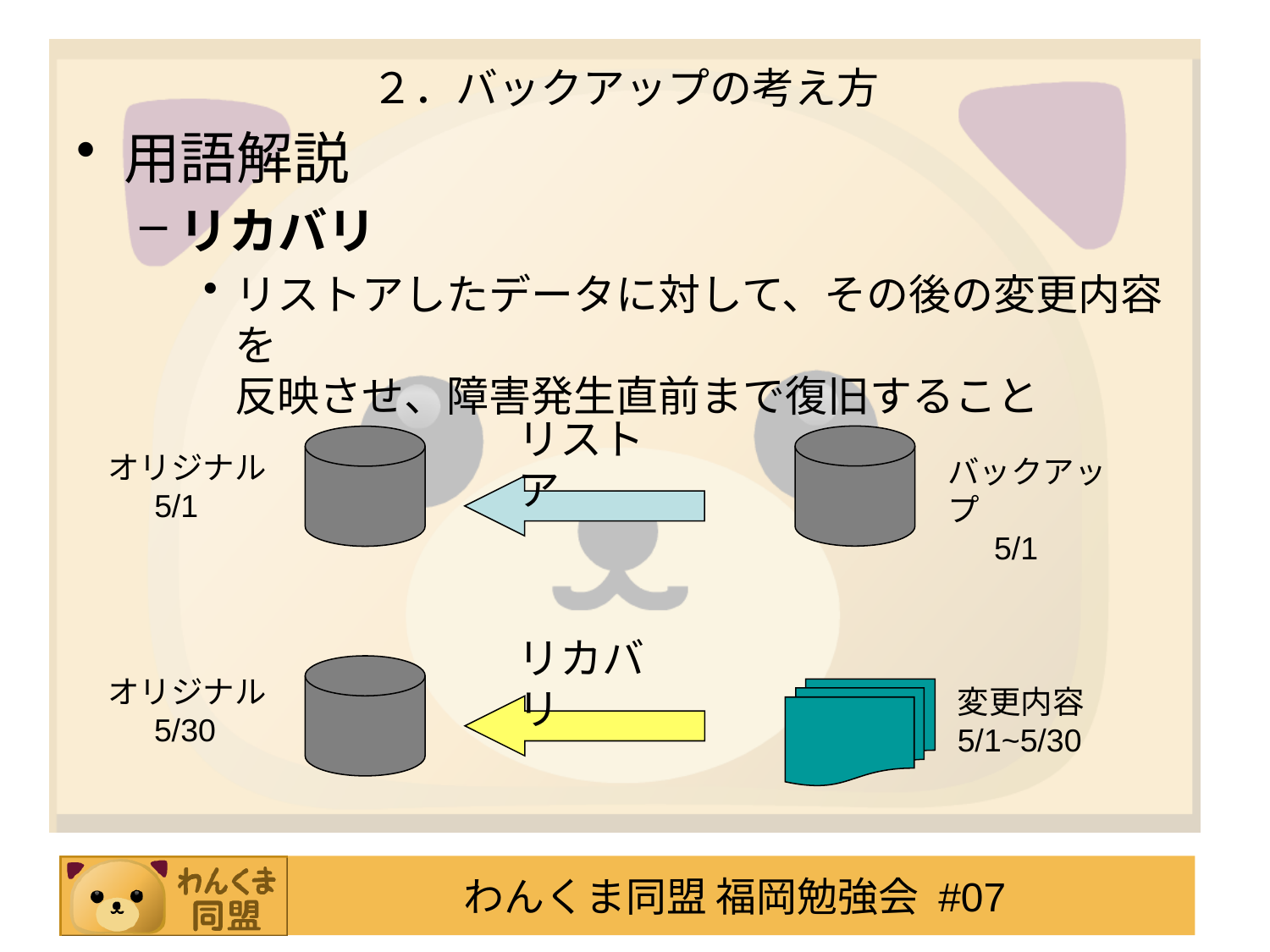

# ２．バックアップの考え方
用語解説
リカバリ
リストアしたデータに対して、その後の変更内容を
反映させ、障害発生直前まで復旧すること
リストア

オリジナル
　 5/1
バックアップ
　 5/1

リカバリ

オリジナル
　 5/30
変更内容
5/1~5/30